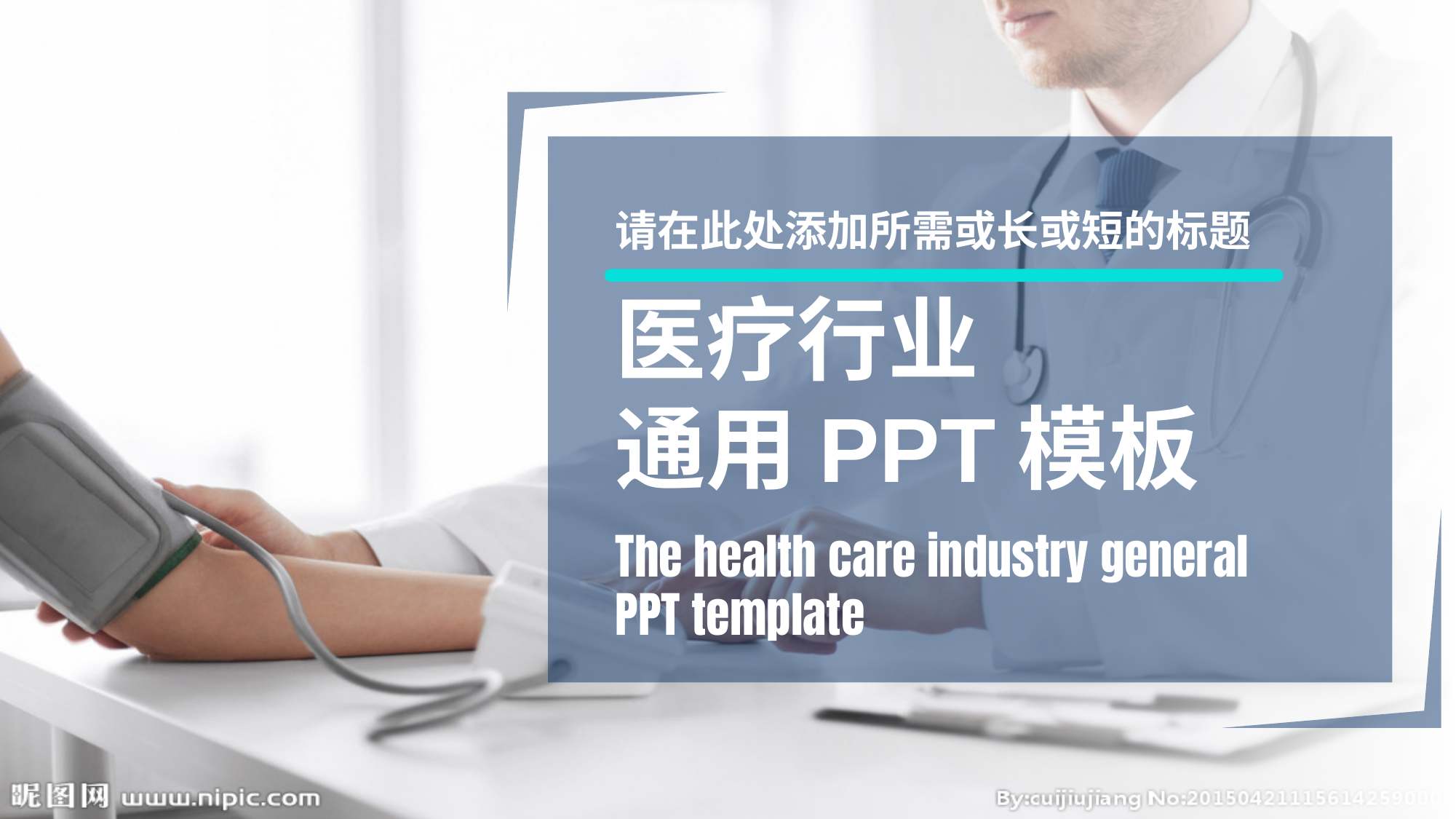

请在此处添加所需或长或短的标题

医疗行业
通用PPT模板

The health care industry general PPT template